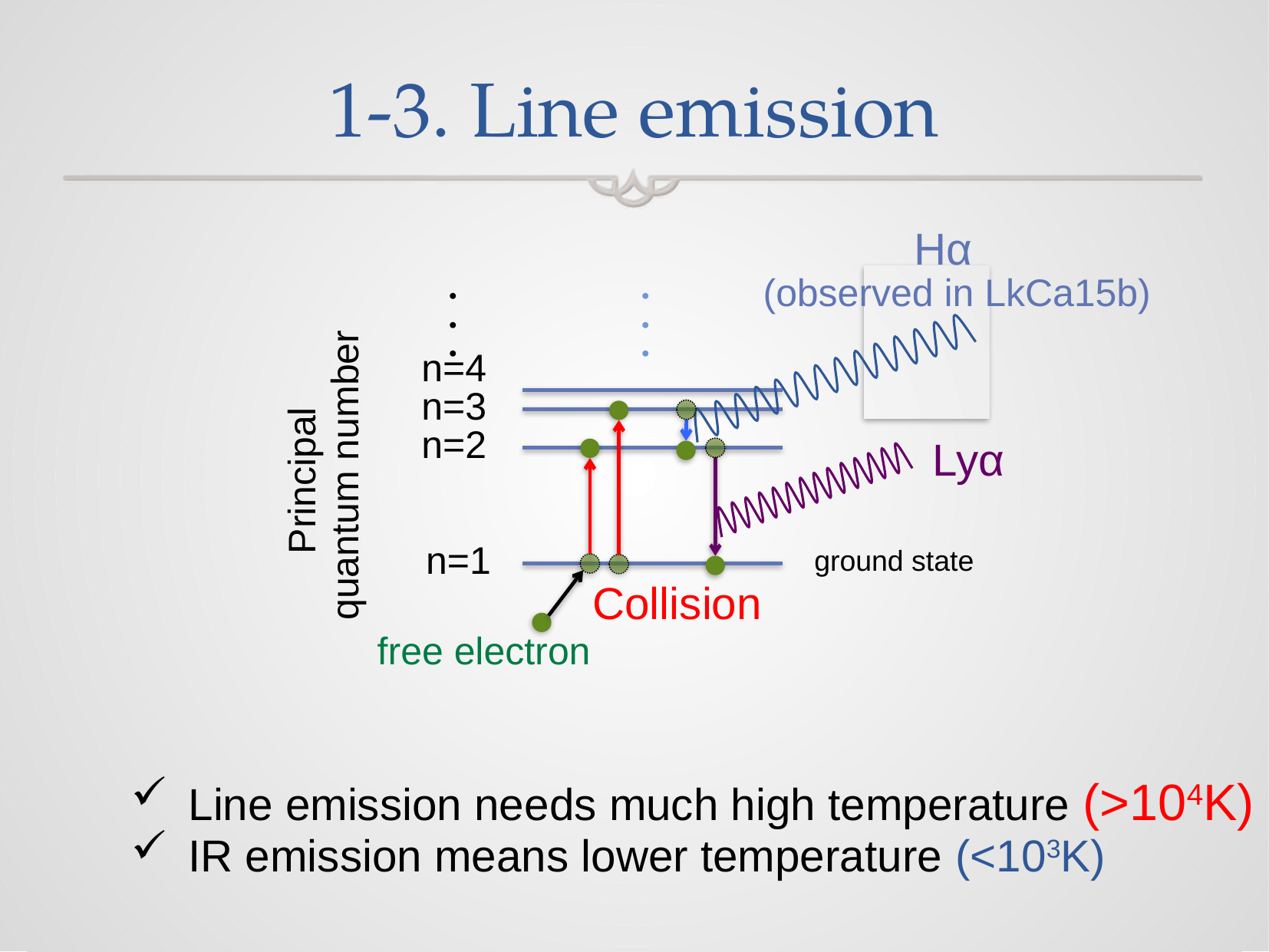

# 1-3. Line emission
Hα
(observed in LkCa15b)

Lyα

・・・
・・・
Principal
 quantum number
n=4
n=3

Collision

free electron
n=2
n=1
ground state
Line emission needs much high temperature (>104K)
IR emission means lower temperature (<103K)